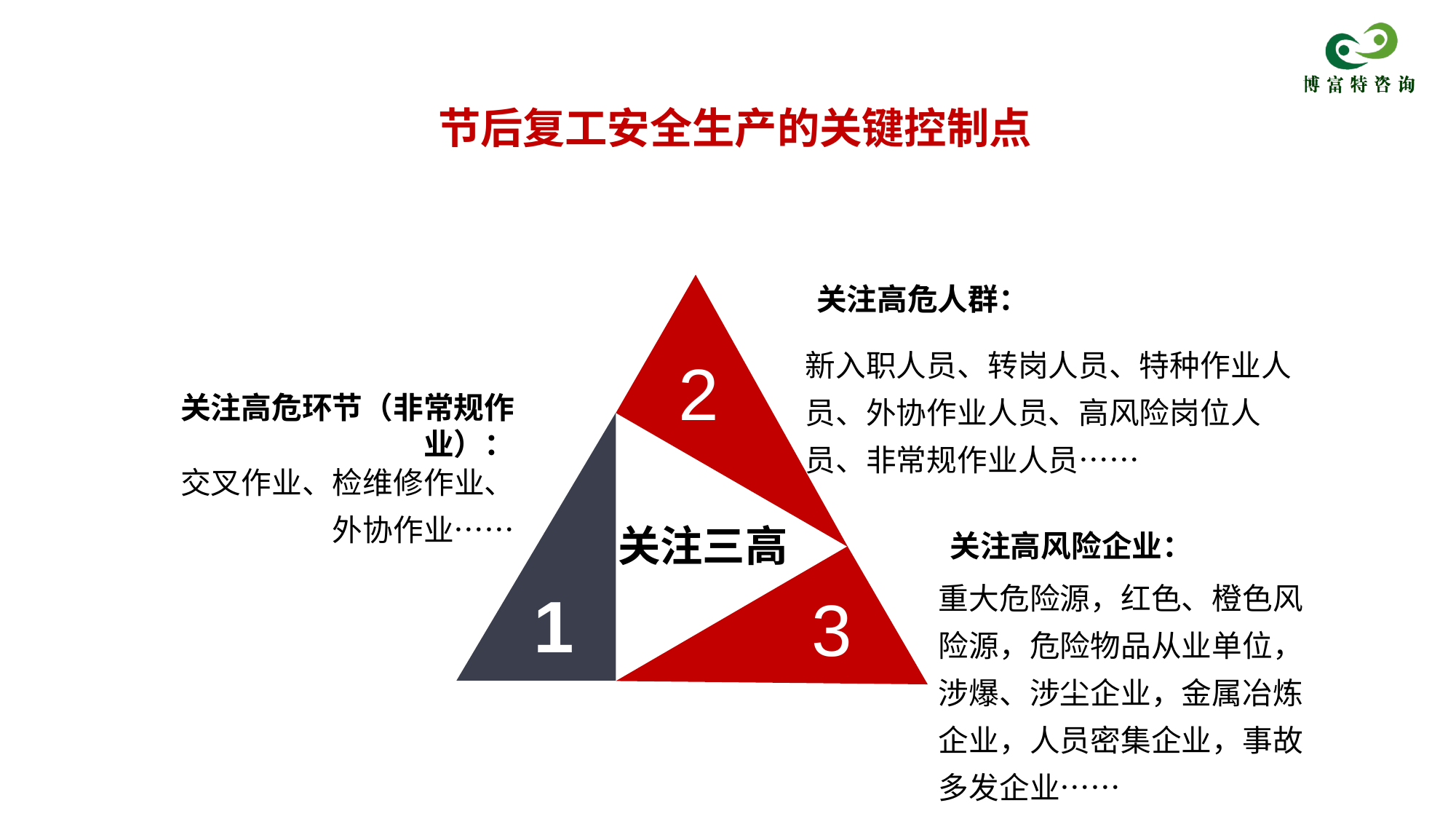

节后复工安全生产的关键控制点
关注高危人群：
2
新入职人员、转岗人员、特种作业人员、外协作业人员、高风险岗位人员、非常规作业人员……

关注高危环节（非常规作业）：
交叉作业、检维修作业、外协作业……

关注三高
关注高风险企业：
1
重大危险源，红色、橙色风险源，危险物品从业单位，涉爆、涉尘企业，金属冶炼企业，人员密集企业，事故多发企业……
3

26